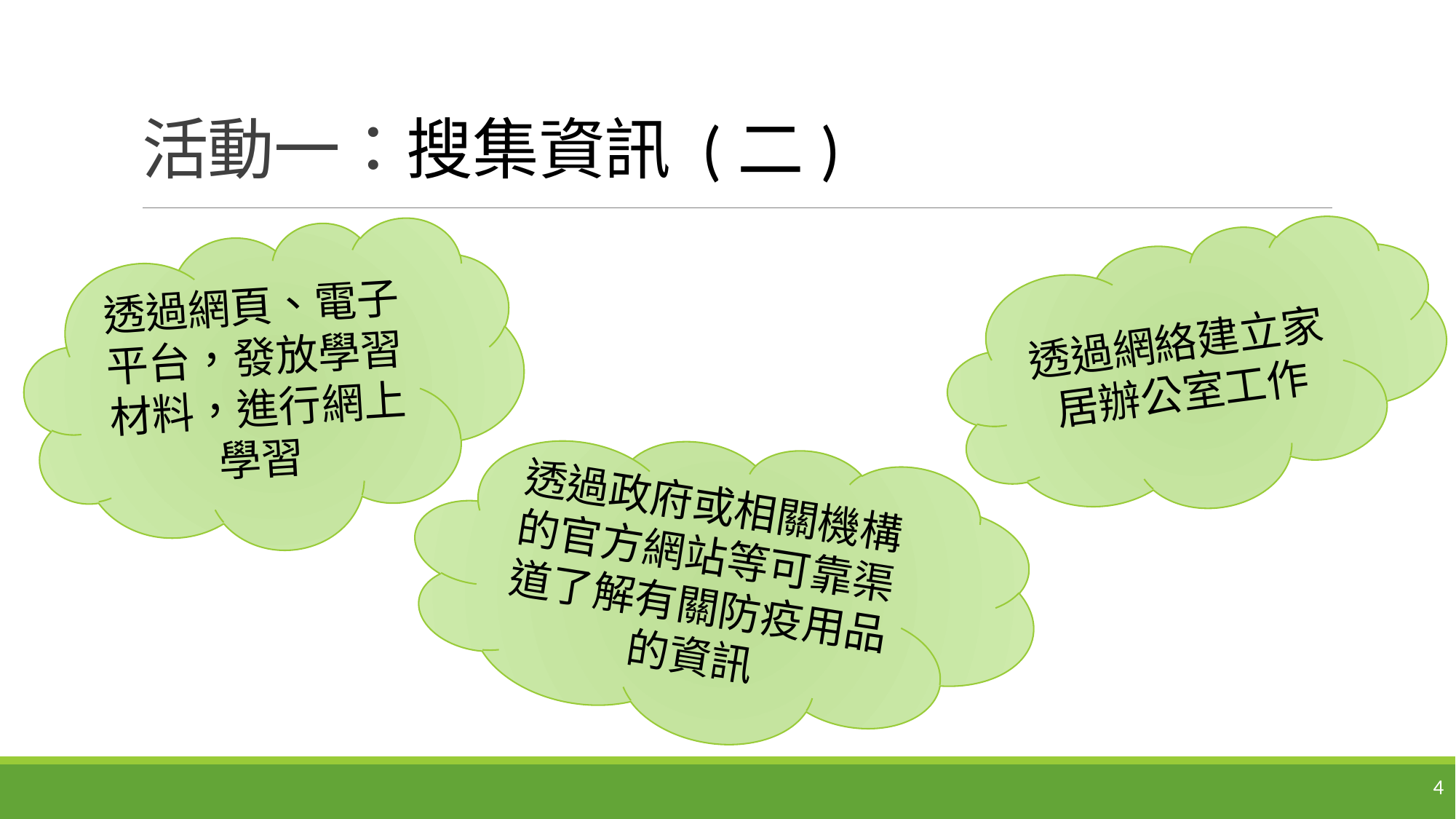

# 活動一：搜集資訊 (二)
透過網頁、電子平台，發放學習材料，進行網上學習
透過網絡建立家居辦公室工作
透過政府或相關機構的官方網站等可靠渠道了解有關防疫用品的資訊
4